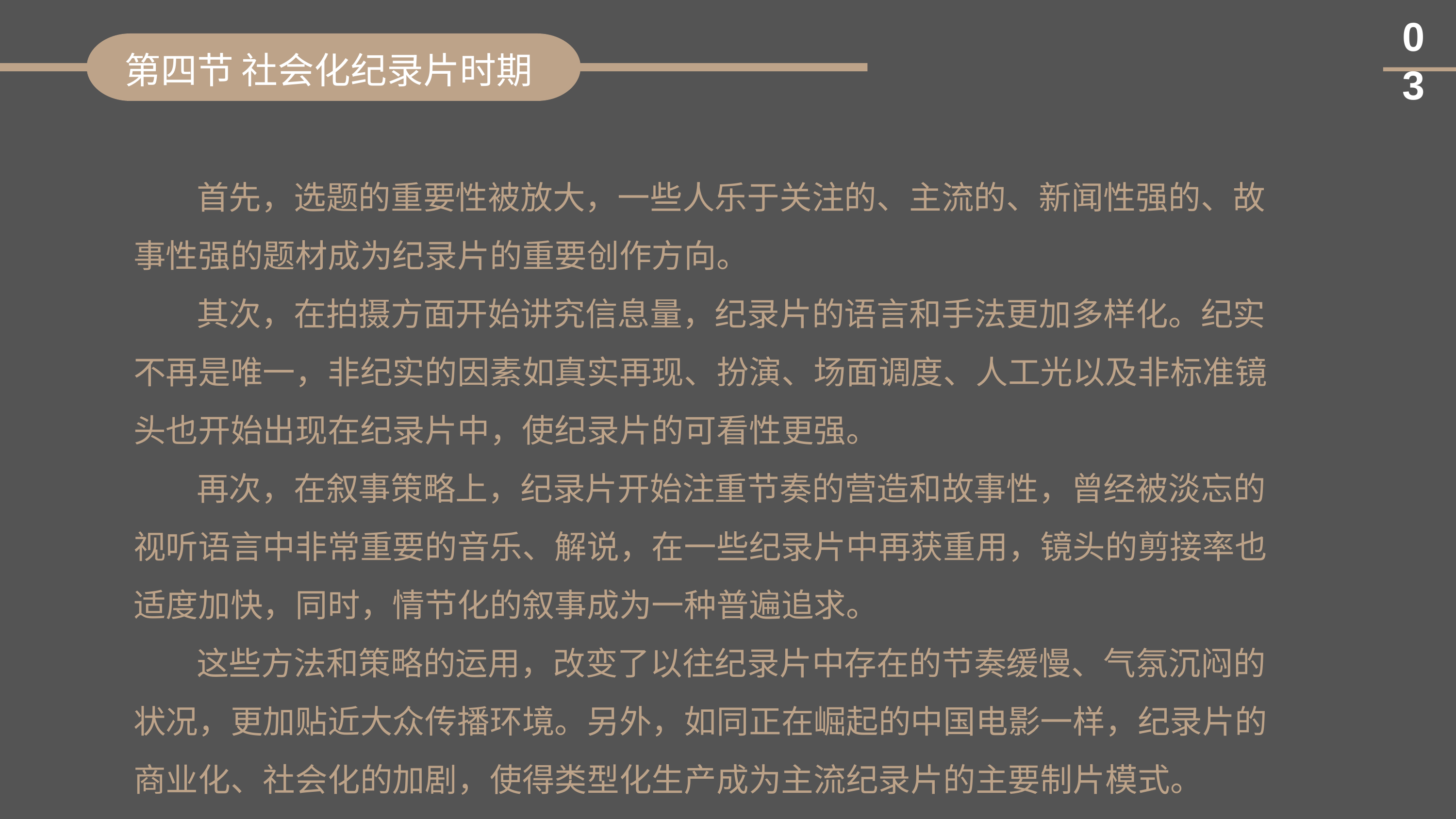

03

第四节 社会化纪录片时期

首先，选题的重要性被放大，一些人乐于关注的、主流的、新闻性强的、故事性强的题材成为纪录片的重要创作方向。
其次，在拍摄方面开始讲究信息量，纪录片的语言和手法更加多样化。纪实不再是唯一，非纪实的因素如真实再现、扮演、场面调度、人工光以及非标准镜头也开始出现在纪录片中，使纪录片的可看性更强。
再次，在叙事策略上，纪录片开始注重节奏的营造和故事性，曾经被淡忘的视听语言中非常重要的音乐、解说，在一些纪录片中再获重用，镜头的剪接率也适度加快，同时，情节化的叙事成为一种普遍追求。
这些方法和策略的运用，改变了以往纪录片中存在的节奏缓慢、气氛沉闷的状况，更加贴近大众传播环境。另外，如同正在崛起的中国电影一样，纪录片的商业化、社会化的加剧，使得类型化生产成为主流纪录片的主要制片模式。